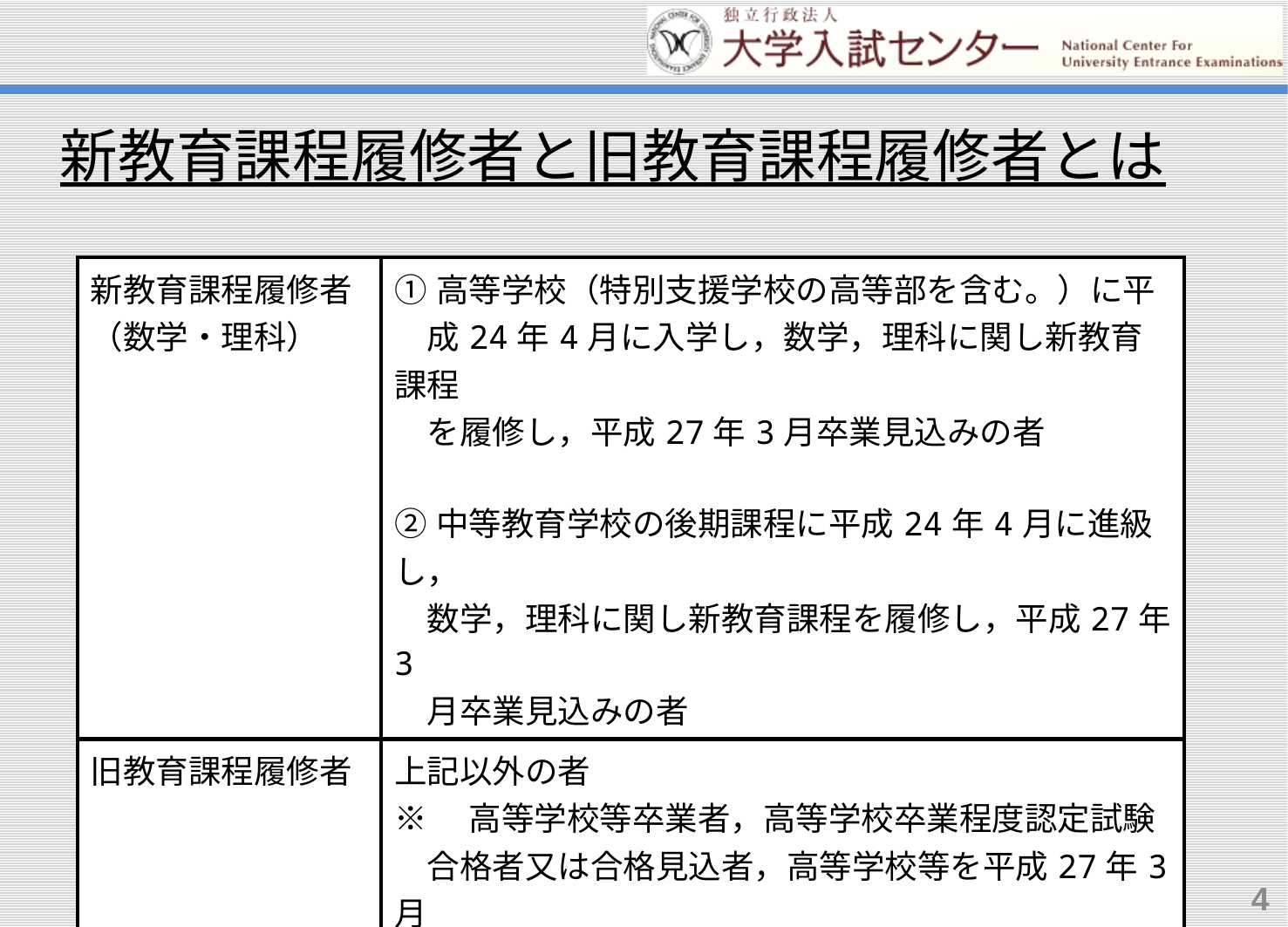

新教育課程履修者と旧教育課程履修者とは

| 新教育課程履修者 （数学・理科） | ①高等学校（特別支援学校の高等部を含む。）に平 　成24年4月に入学し，数学，理科に関し新教育課程 　を履修し，平成27年3月卒業見込みの者 ②中等教育学校の後期課程に平成24年4月に進級し， 　数学，理科に関し新教育課程を履修し，平成27年3 　月卒業見込みの者 |
| --- | --- |
| 旧教育課程履修者 | 上記以外の者 ※　高等学校等卒業者，高等学校卒業程度認定試験 　合格者又は合格見込者，高等学校等を平成27年3月 　卒業見込みであるが，入学は平成24年3月以前の者 　など（→受験案内p.2） |
4